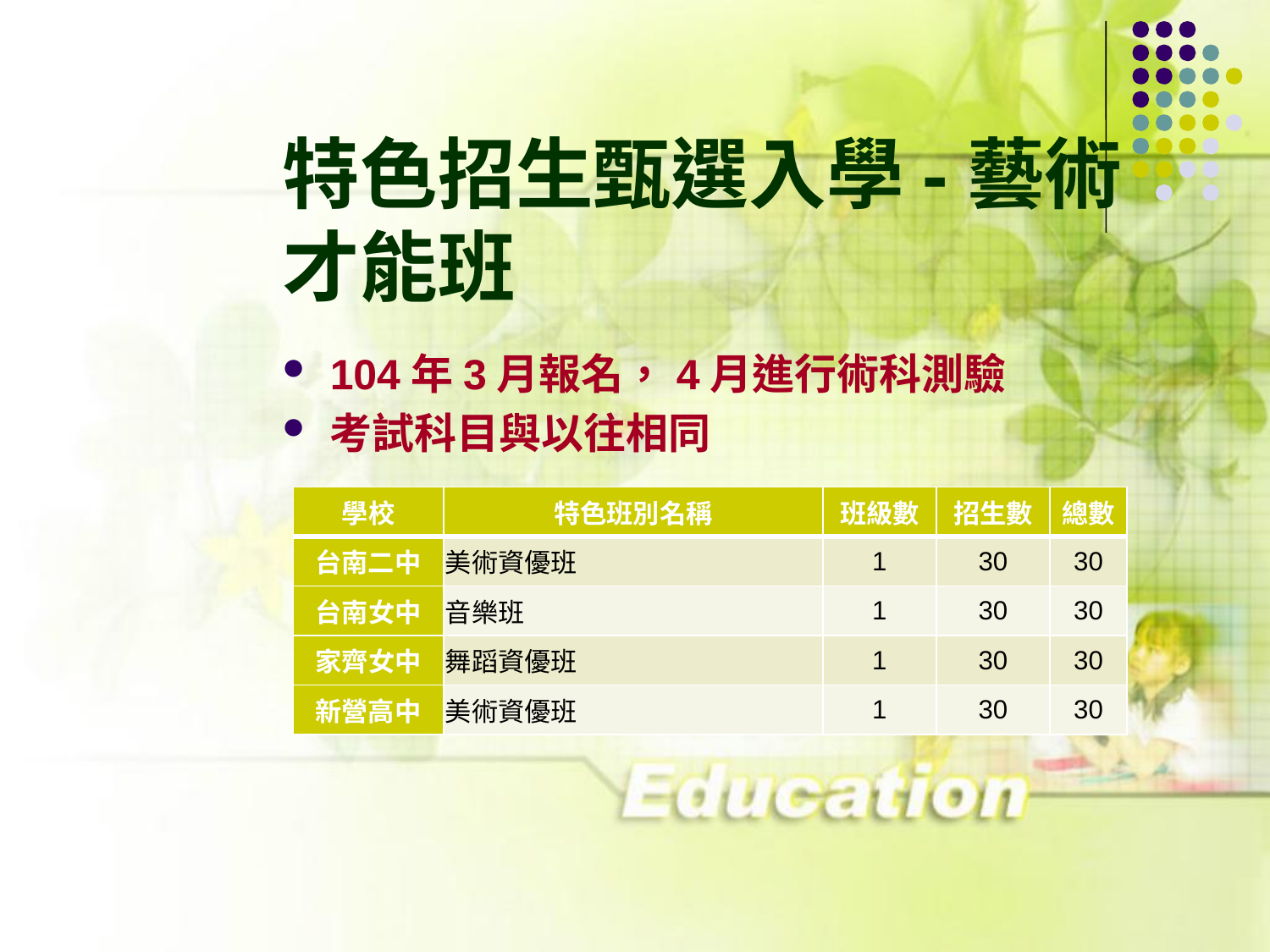

# 特色招生甄選入學-藝術才能班
104年3月報名，4月進行術科測驗
考試科目與以往相同
| 學校 | 特色班別名稱 | 班級數 | 招生數 | 總數 |
| --- | --- | --- | --- | --- |
| 台南二中 | 美術資優班 | 1 | 30 | 30 |
| 台南女中 | 音樂班 | 1 | 30 | 30 |
| 家齊女中 | 舞蹈資優班 | 1 | 30 | 30 |
| 新營高中 | 美術資優班 | 1 | 30 | 30 |